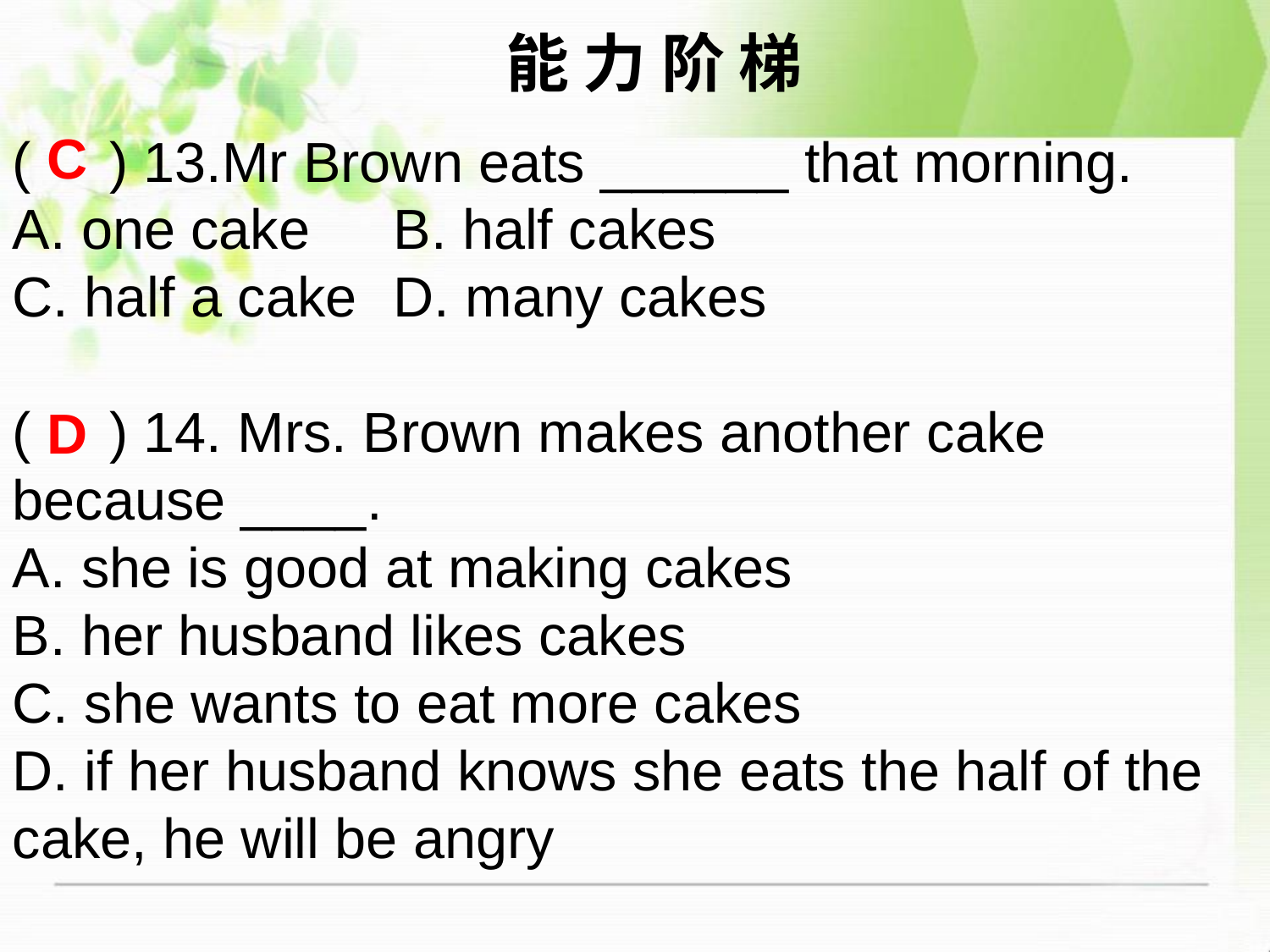

能 力 阶 梯
C
(     ) 13.Mr Brown eats ______ that morning.
A. one cake	B. half cakes
C. half a cake	D. many cakes

(     ) 14. Mrs. Brown makes another cake because ____.
A. she is good at making cakes
B. her husband likes cakes
C. she wants to eat more cakes
D. if her husband knows she eats the half of the cake, he will be angry
D